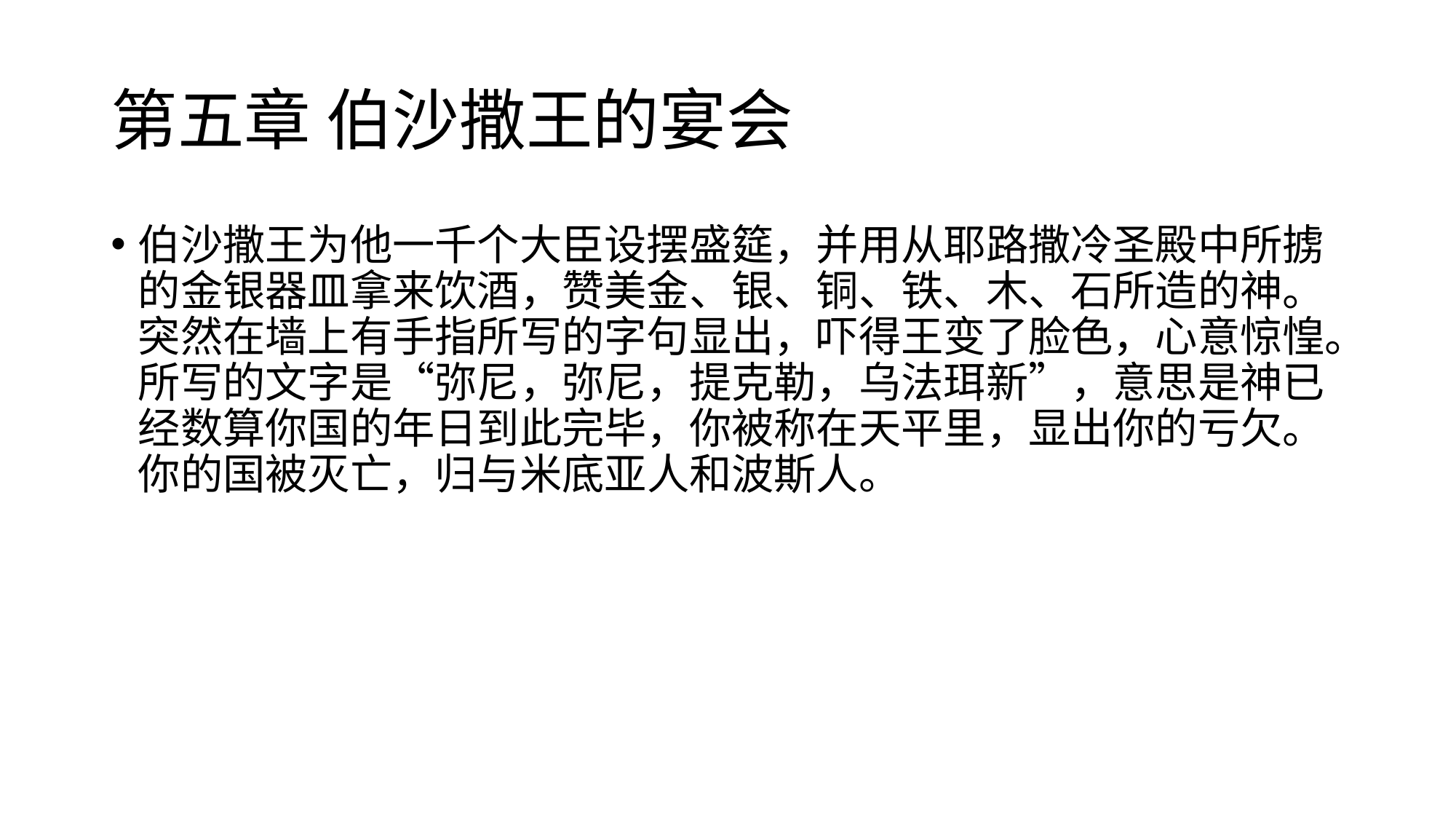

# 第五章 伯沙撒王的宴会
伯沙撒王为他一千个大臣设摆盛筵，并用从耶路撒冷圣殿中所掳的金银器皿拿来饮酒，赞美金、银、铜、铁、木、石所造的神。突然在墙上有手指所写的字句显出，吓得王变了脸色，心意惊惶。所写的文字是“弥尼，弥尼，提克勒，乌法珥新”，意思是神已经数算你国的年日到此完毕，你被称在天平里，显出你的亏欠。你的国被灭亡，归与米底亚人和波斯人。